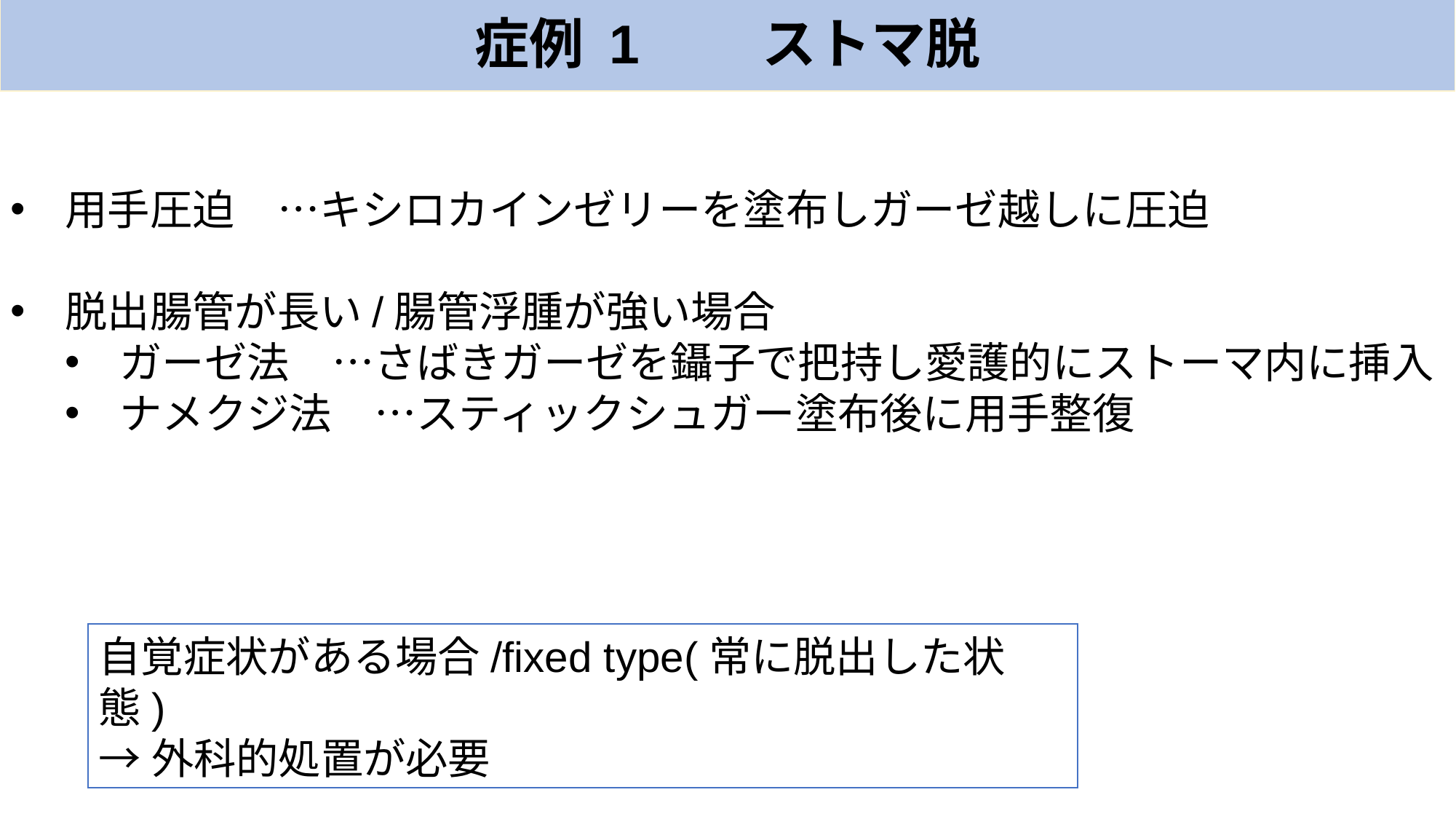

症例 1　　ストマ脱
用手圧迫　…キシロカインゼリーを塗布しガーゼ越しに圧迫

脱出腸管が長い/腸管浮腫が強い場合
ガーゼ法　…さばきガーゼを鑷子で把持し愛護的にストーマ内に挿入
ナメクジ法　…スティックシュガー塗布後に用手整復

自覚症状がある場合/fixed type(常に脱出した状態)
→外科的処置が必要